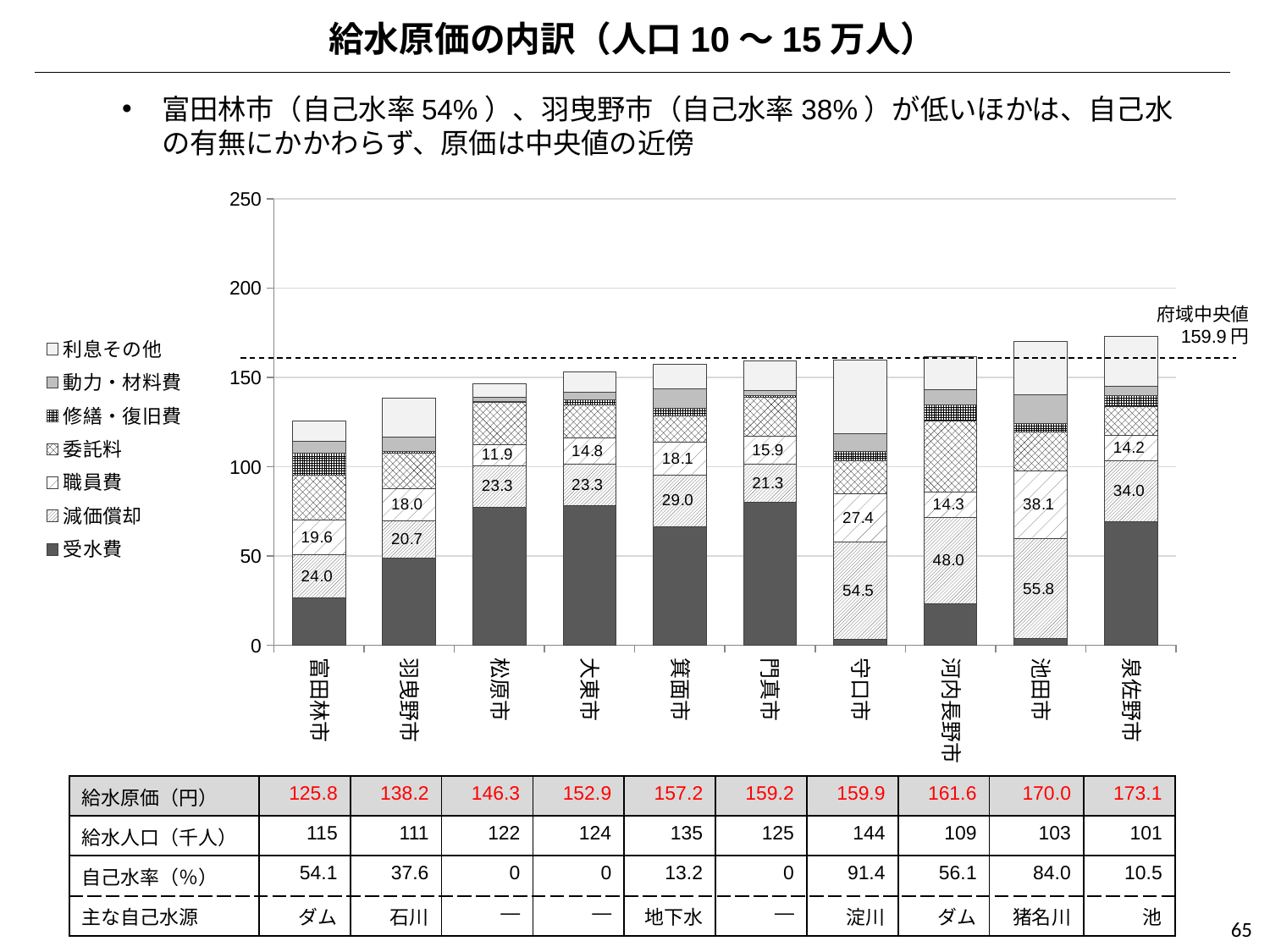

給水原価の内訳（人口10～15万人）
富田林市（自己水率54%）、羽曳野市（自己水率38%）が低いほかは、自己水の有無にかかわらず、原価は中央値の近傍

### Chart

| Category | 受水費 | 減価償却 | 職員費 | 委託料 | 修繕・復旧費 | 動力・材料費 | 利息その他 |
|---|---|---|---|---|---|---|---|
| 富田林市 | 26.48196 | 24.048 | 19.59066 | 25.34746 | 11.86004 | 6.6214 | 11.7988 |
| 羽曳野市 | 48.92731 | 20.68911 | 18.03398 | 19.86335 | 0.76929 | 8.49282 | 21.427989999999998 |
| 松原市 | 77.36047 | 23.27317 | 11.8697 | 23.59798 | 0.5448 | 2.13812 | 7.5518 |
| 大東市 | 78.13227 | 23.26566 | 14.76947 | 18.60294 | 2.48998 | 4.415969999999999 | 11.25021 |
| 箕面市 | 66.43655 | 29.01827 | 18.09873 | 15.04389 | 3.95773 | 11.19901 | 13.46935 |
| 門真市 | 79.9988 | 21.32306 | 15.90757 | 21.44354 | 1.04011 | 2.89471 | 16.617849999999997 |
| 守口市 | 3.07516 | 54.53792 | 27.36325 | 18.09087 | 5.61579 | 9.9526 | 41.29015 |
| 河内長野市 | 23.37762 | 48.03964 | 14.28916 | 40.08433 | 8.733450000000001 | 8.77189 | 18.29083 |
| 池田市 | 3.68926 | 55.82256 | 38.08577 | 21.73978 | 4.99694 | 15.99405 | 29.68778 |
| 泉佐野市 | 69.25966 | 33.99772 | 14.17588 | 16.31249 | 5.94178 | 5.16756 | 28.22327 |
府域中央値
159.9円
| 給水原価（円） | 125.8 | 138.2 | 146.3 | 152.9 | 157.2 | 159.2 | 159.9 | 161.6 | 170.0 | 173.1 |
| --- | --- | --- | --- | --- | --- | --- | --- | --- | --- | --- |
| 給水人口（千人） | 115 | 111 | 122 | 124 | 135 | 125 | 144 | 109 | 103 | 101 |
| 自己水率（％） | 54.1 | 37.6 | 0 | 0 | 13.2 | 0 | 91.4 | 56.1 | 84.0 | 10.5 |
| 主な自己水源 | ダム | 石川 | ― | ― | 地下水 | ― | 淀川 | ダム | 猪名川 | 池 |
65